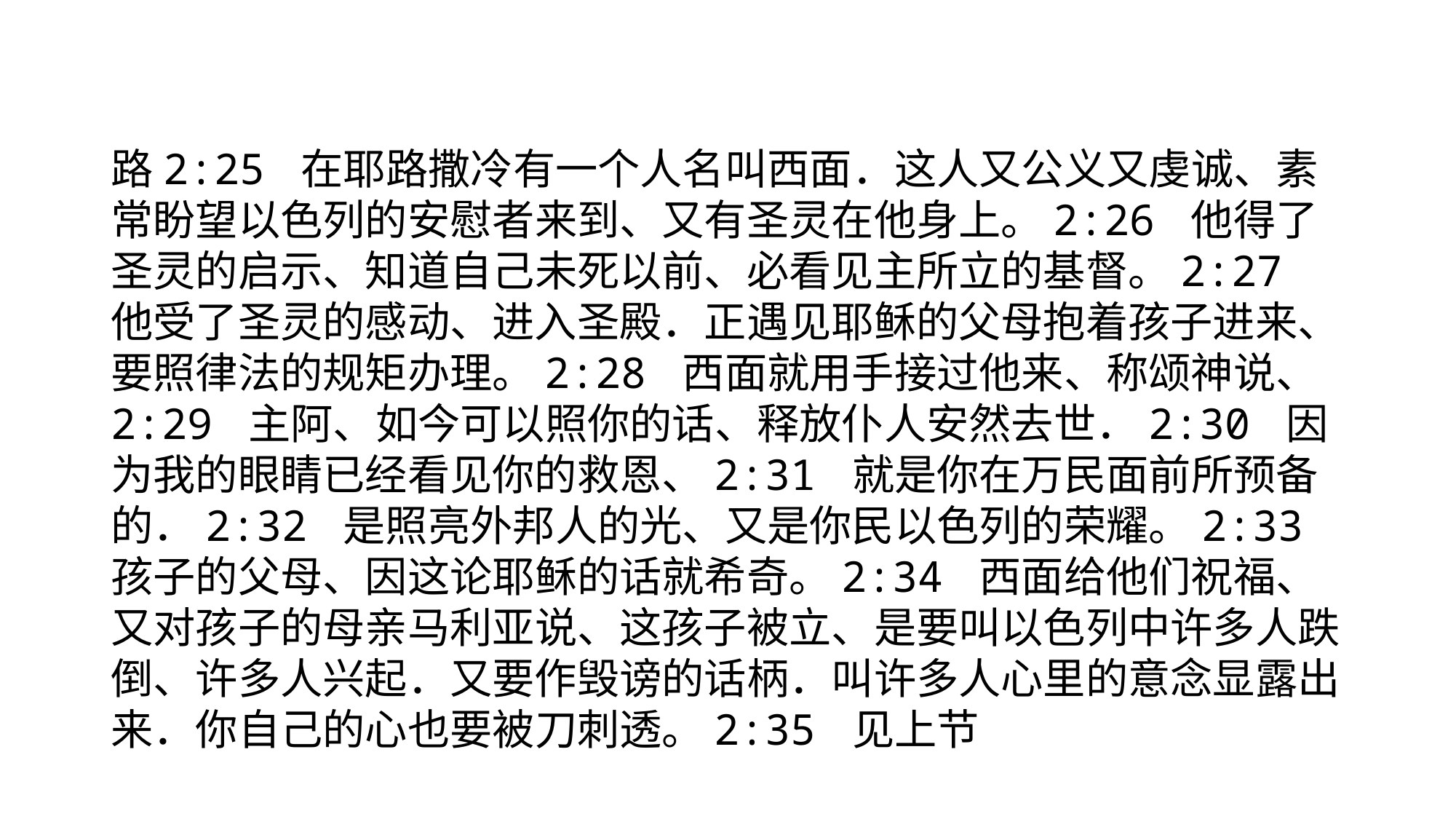

#
路2:25 在耶路撒冷有一个人名叫西面．这人又公义又虔诚、素常盼望以色列的安慰者来到、又有圣灵在他身上。2:26 他得了圣灵的启示、知道自己未死以前、必看见主所立的基督。2:27 他受了圣灵的感动、进入圣殿．正遇见耶稣的父母抱着孩子进来、要照律法的规矩办理。2:28 西面就用手接过他来、称颂神说、2:29 主阿、如今可以照你的话、释放仆人安然去世．2:30 因为我的眼睛已经看见你的救恩、2:31 就是你在万民面前所预备的．2:32 是照亮外邦人的光、又是你民以色列的荣耀。2:33 孩子的父母、因这论耶稣的话就希奇。2:34 西面给他们祝福、又对孩子的母亲马利亚说、这孩子被立、是要叫以色列中许多人跌倒、许多人兴起．又要作毁谤的话柄．叫许多人心里的意念显露出来．你自己的心也要被刀刺透。2:35 见上节